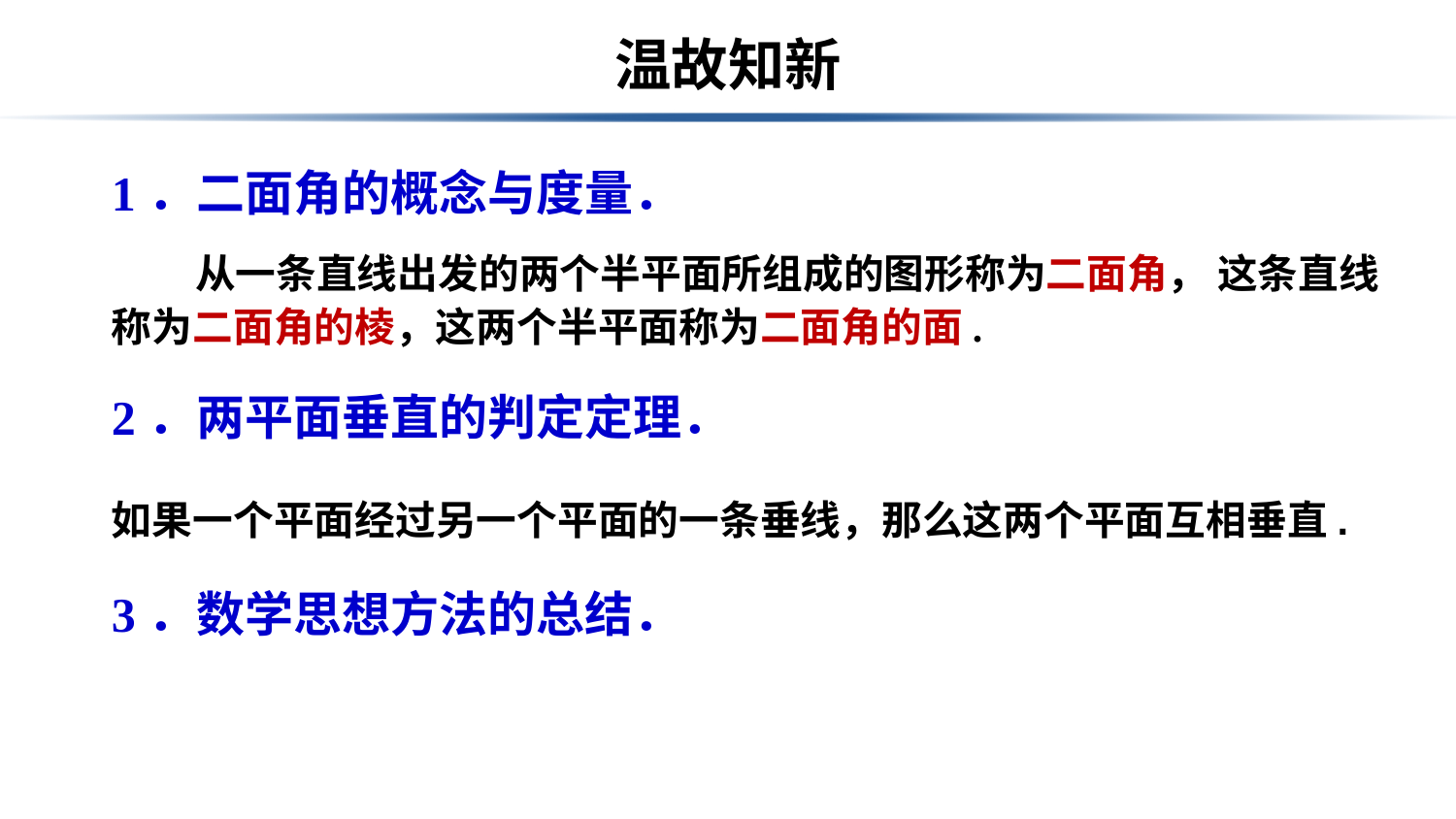

# 温故知新
1．二面角的概念与度量．
        从一条直线出发的两个半平面所组成的图形称为二面角， 这条直线称为二面角的棱，这两个半平面称为二面角的面.
2．两平面垂直的判定定理．
如果一个平面经过另一个平面的一条垂线，那么这两个平面互相垂直.
3．数学思想方法的总结．